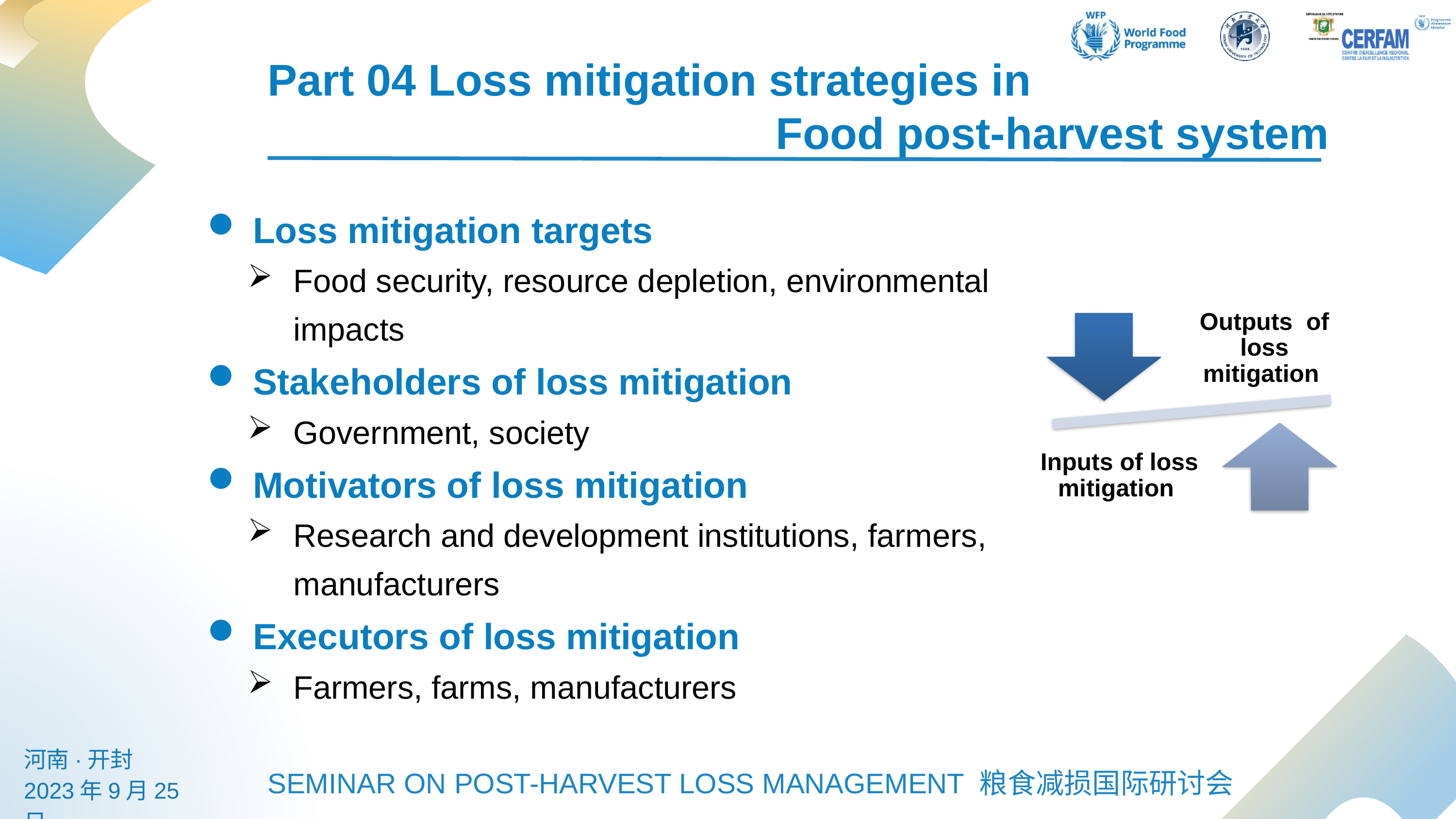

Part 04 Loss mitigation strategies in
Food post-harvest system

Loss mitigation targets
Food security, resource depletion, environmental impacts
Stakeholders of loss mitigation
Government, society
Motivators of loss mitigation
Research and development institutions, farmers, manufacturers
Executors of loss mitigation
Farmers, farms, manufacturers
Outputs  of loss mitigation
Inputs of loss mitigation

河南·开封
2023年9月25日
SEMINAR ON POST-HARVEST LOSS MANAGEMENT 粮食减损国际研讨会